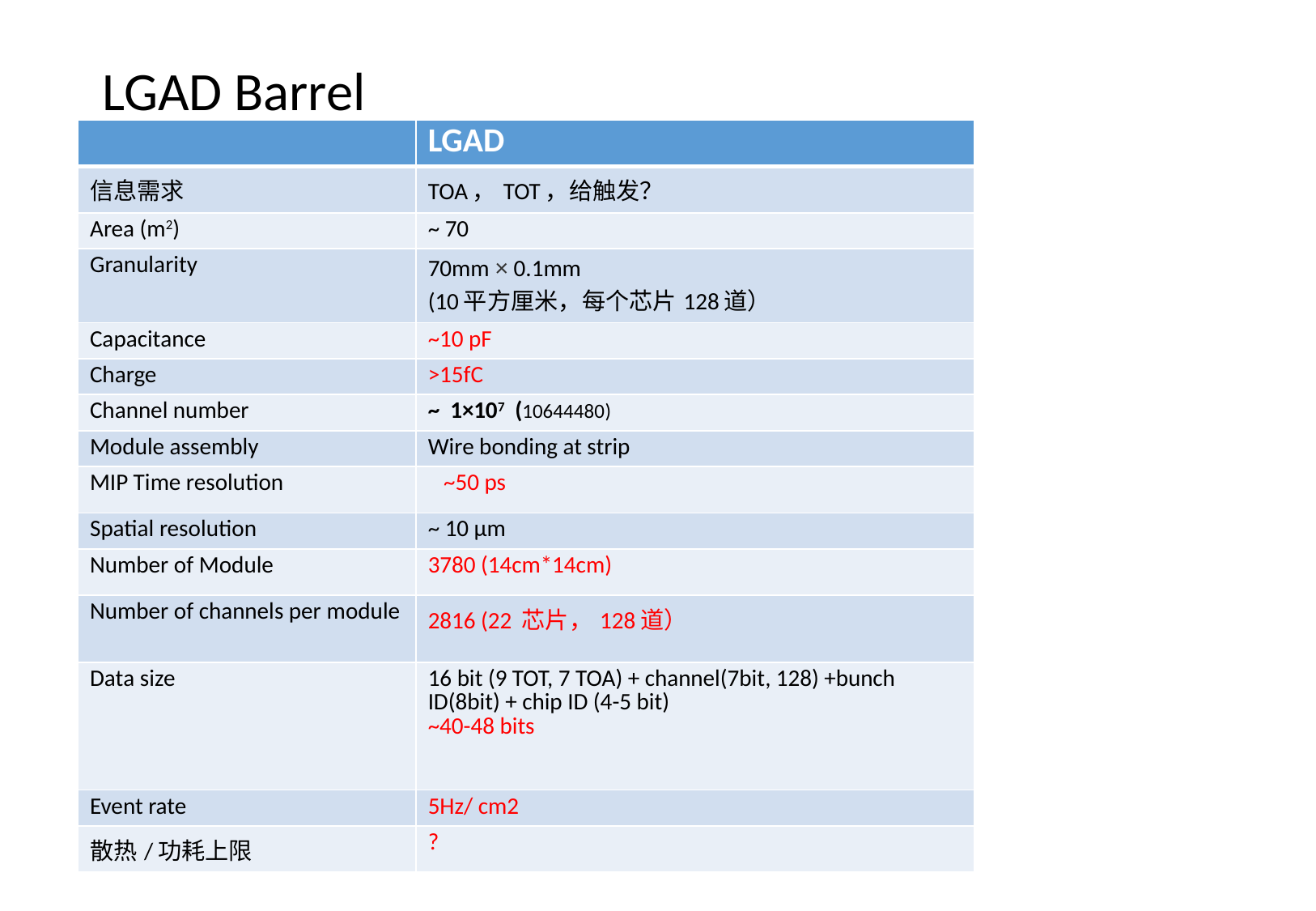

# LGAD Barrel
|  | LGAD |
| --- | --- |
| 信息需求 | TOA，TOT，给触发？ |
| Area (m2) | ~ 70 |
| Granularity | 70mm × 0.1mm (10平方厘米，每个芯片128道） |
| Capacitance | ~10 pF |
| Charge | >15fC |
| Channel number | ~ 1×107 (10644480) |
| Module assembly | Wire bonding at strip |
| MIP Time resolution | ~50 ps |
| Spatial resolution | ~ 10 μm |
| Number of Module | 3780 (14cm\*14cm) |
| Number of channels per module | 2816 (22 芯片，128道） |
| Data size | 16 bit (9 TOT, 7 TOA) + channel(7bit, 128) +bunch ID(8bit) + chip ID (4-5 bit) ~40-48 bits |
| Event rate | 5Hz/ cm2 |
| 散热/功耗上限 | ? |